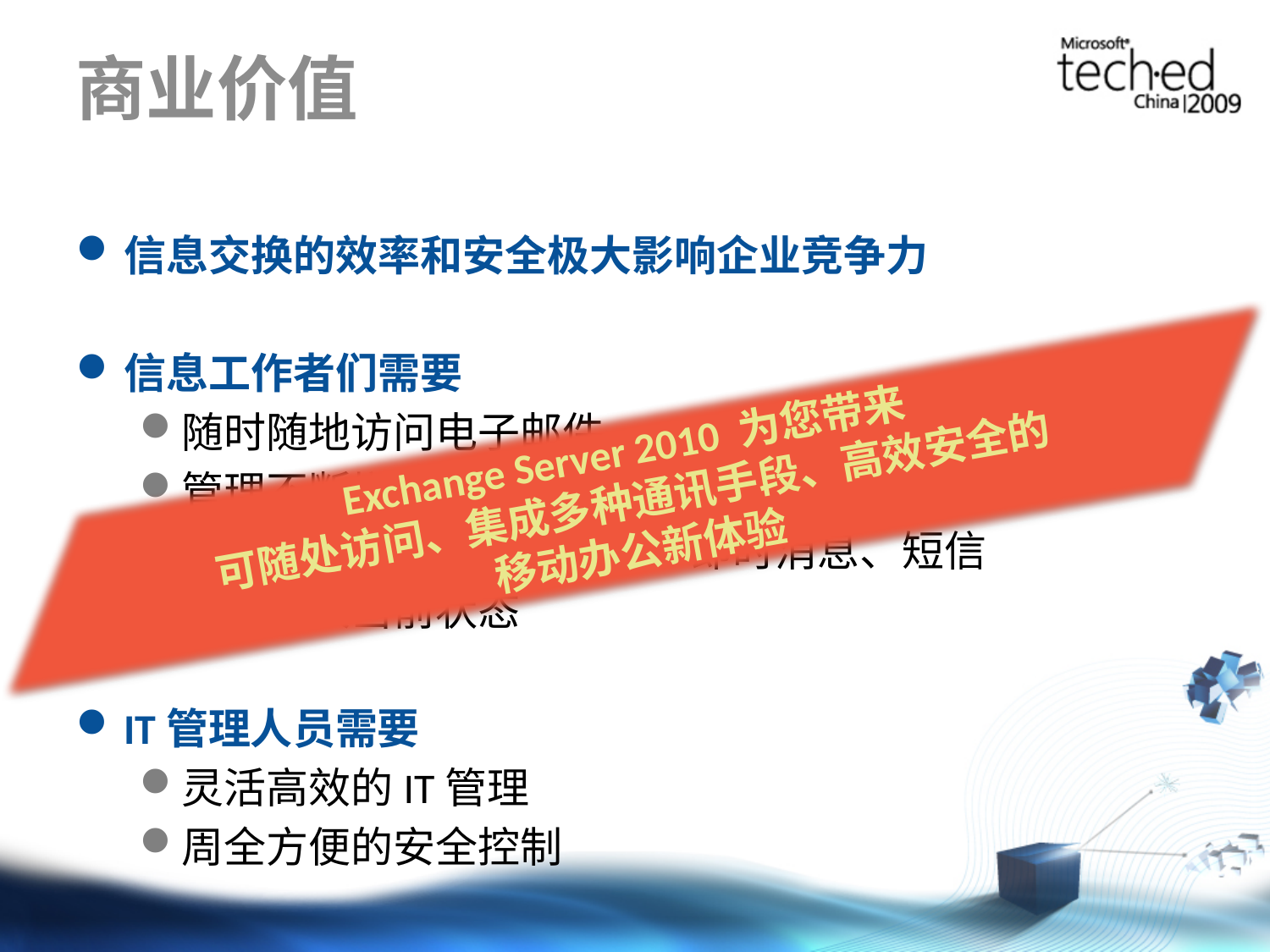

# 商业价值
信息交换的效率和安全极大影响企业竞争力

信息工作者们需要
随时随地访问电子邮件
管理不断增长的信息量
整合电子邮件、语音邮件、即时消息、短信
了解他人当前状态

IT管理人员需要
灵活高效的IT管理
周全方便的安全控制

Exchange Server 2010 为您带来
可随处访问、集成多种通讯手段、高效安全的
移动办公新体验